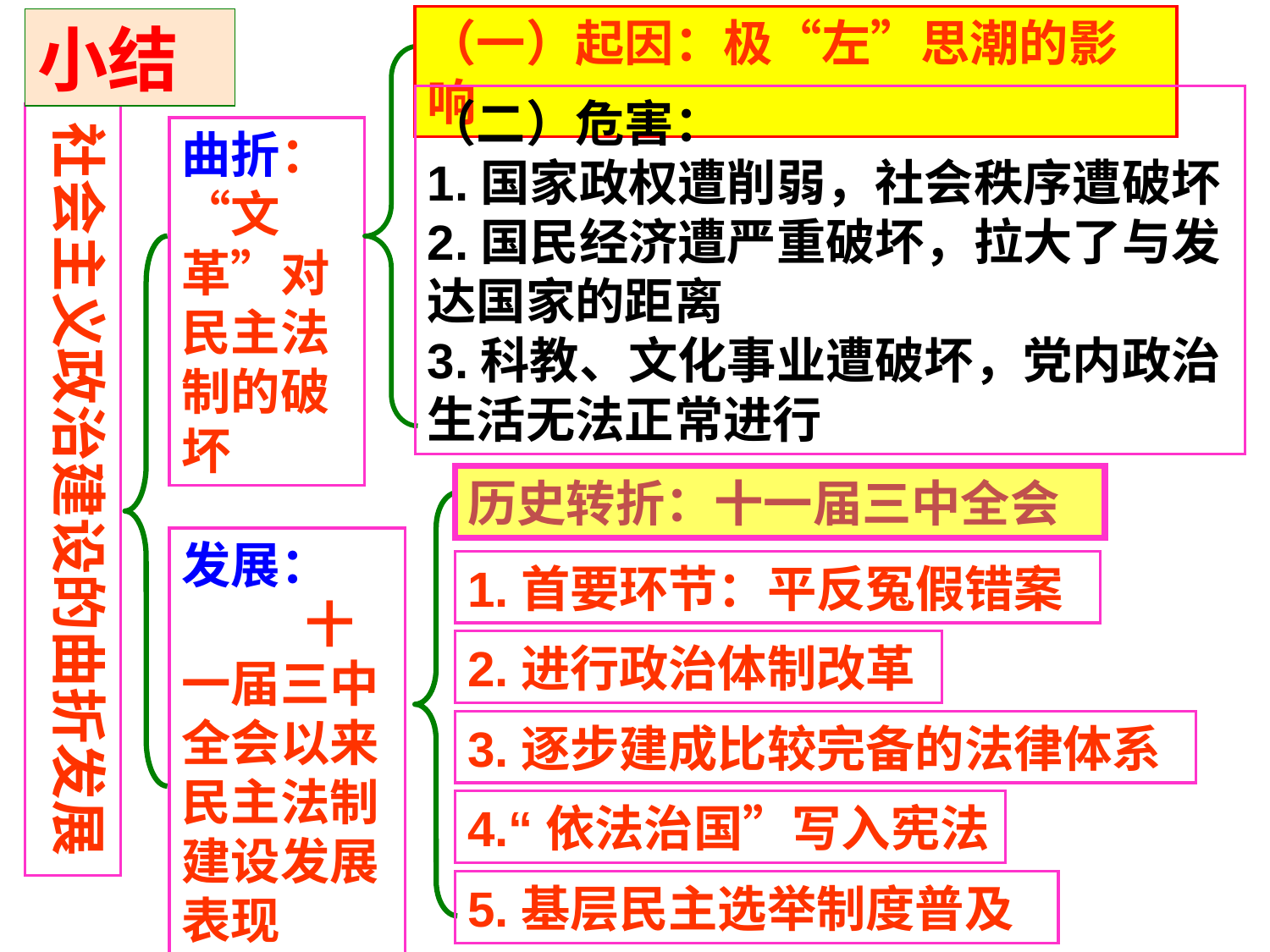

（一）起因：极“左”思潮的影响
小结

（二）危害：
1.国家政权遭削弱，社会秩序遭破坏
2.国民经济遭严重破坏，拉大了与发达国家的距离
3.科教、文化事业遭破坏，党内政治生活无法正常进行
社会主义政治建设的曲折发展
曲折：“文革”对民主法制的破坏

历史转折：十一届三中全会

发展：                 十一届三中全会以来民主法制建设发展表现
1.首要环节：平反冤假错案
2.进行政治体制改革
3.逐步建成比较完备的法律体系
4.“依法治国”写入宪法
5.基层民主选举制度普及